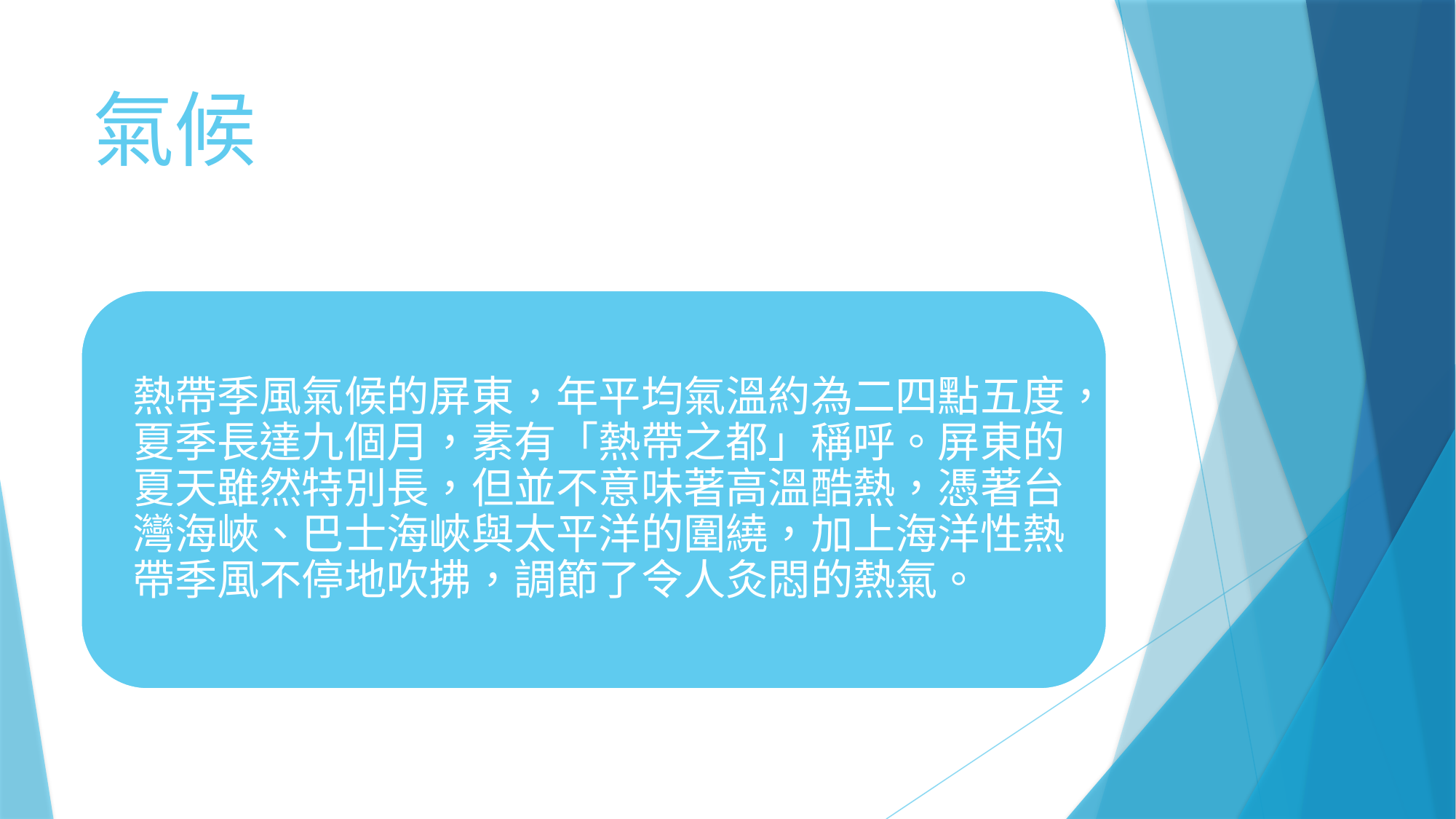

#
氣候
熱帶季風氣候的屏東，年平均氣溫約為二四點五度，夏季長達九個月，素有「熱帶之都」稱呼。屏東的夏天雖然特別長，但並不意味著高溫酷熱，憑著台灣海峽、巴士海峽與太平洋的圍繞，加上海洋性熱帶季風不停地吹拂，調節了令人灸悶的熱氣。